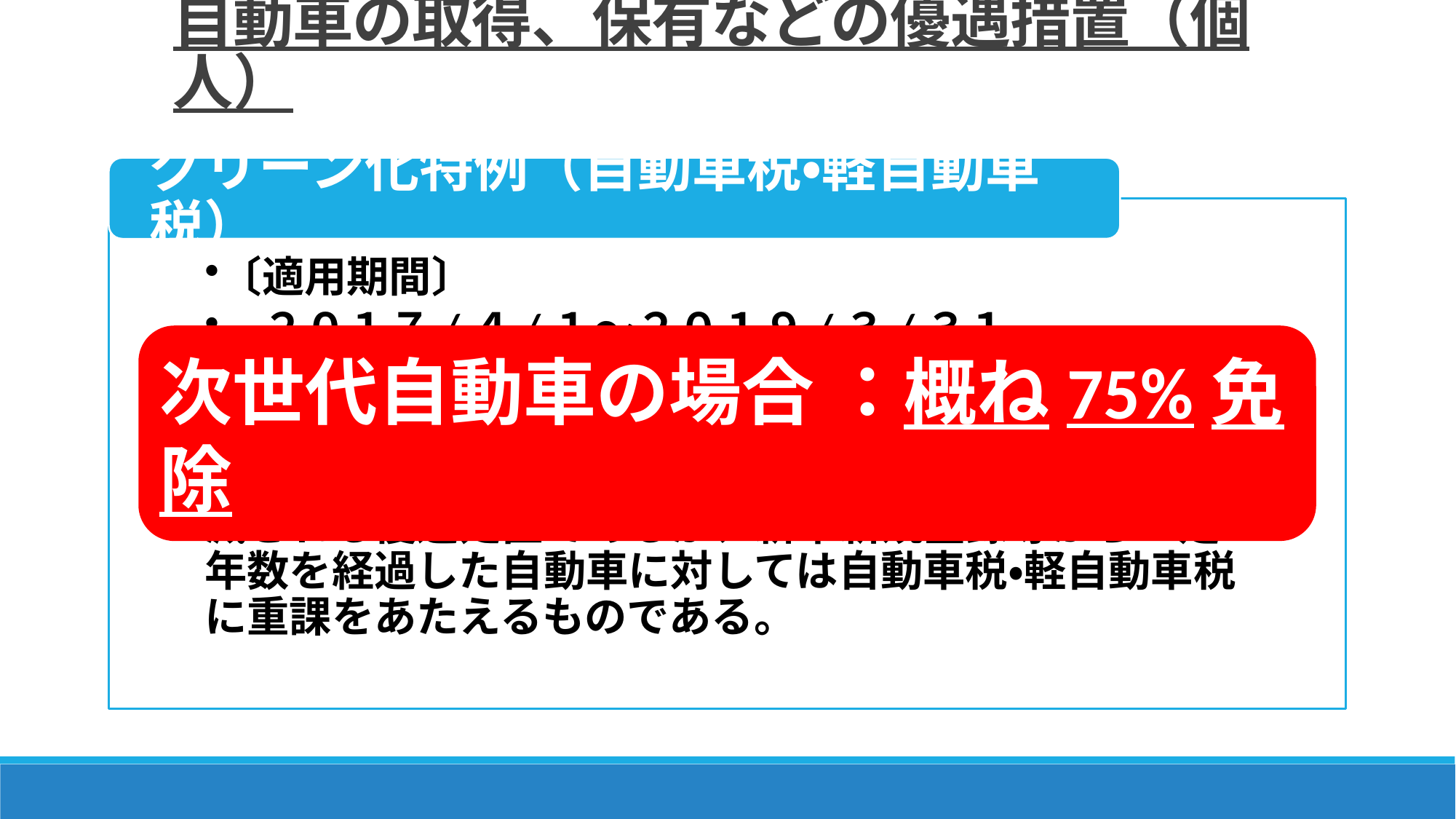

自動車の取得、保有などの優遇措置（個人）
〔適用期間〕
　２０１７/４/１～２０１９/３/３１
〔適用内容〕
　排出ガス性能および燃費性能に優れた自動車に対して、それらの性能に応じて、自動車税・軽自動車税を軽減される優遇処置であるが、新車新規登録等から一定年数を経過した自動車に対しては自動車税・軽自動車税に重課をあたえるものである。
グリーン化特例（自動車税・軽自動車税）
次世代自動車の場合 ：概ね75%免除